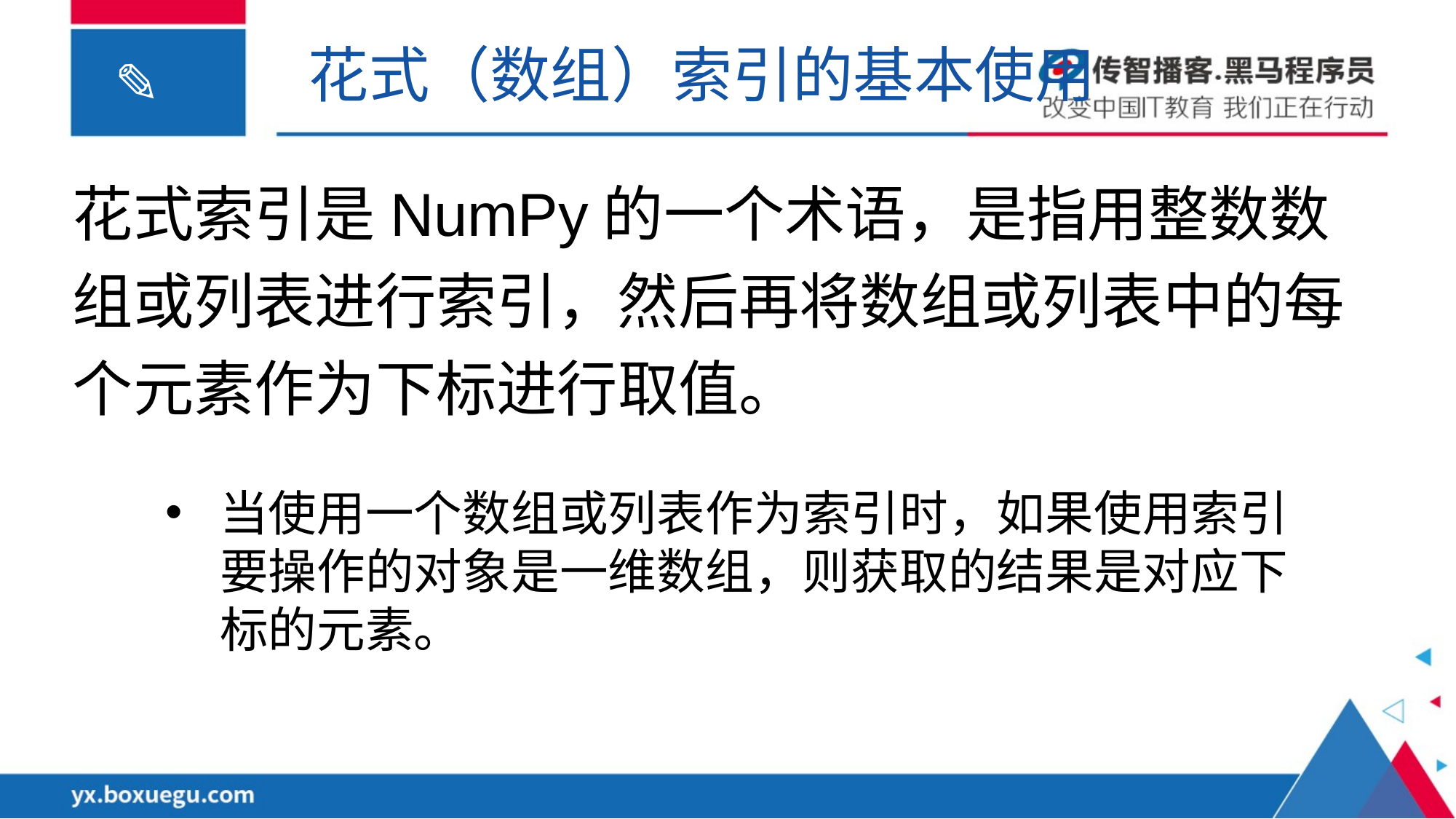

花式（数组）索引的基本使用
花式索引是NumPy的一个术语，是指用整数数组或列表进行索引，然后再将数组或列表中的每个元素作为下标进行取值。
当使用一个数组或列表作为索引时，如果使用索引要操作的对象是一维数组，则获取的结果是对应下标的元素。